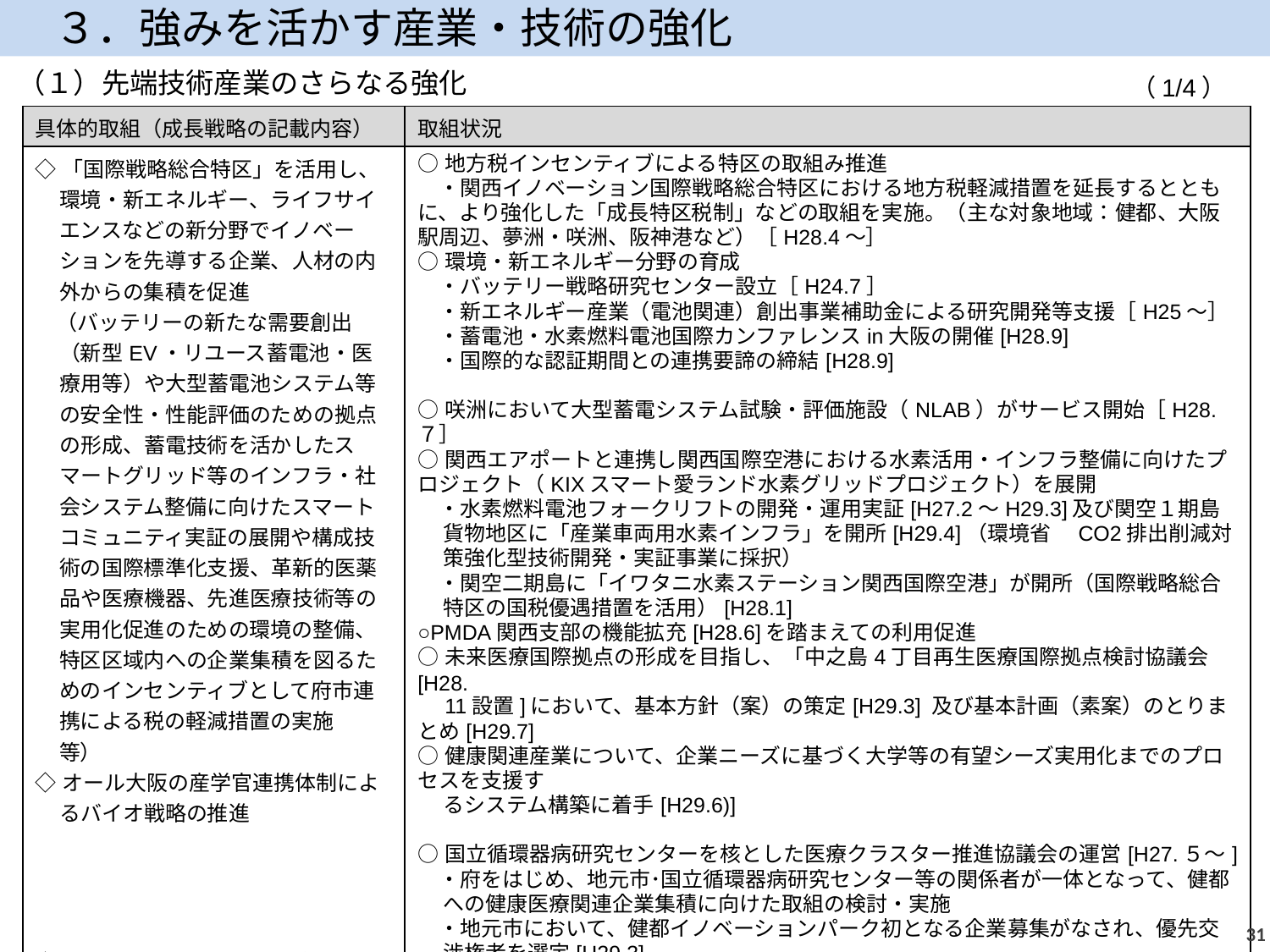

３．強みを活かす産業・技術の強化
（１）先端技術産業のさらなる強化
（1/4）
| 具体的取組（成長戦略の記載内容） | 取組状況 |
| --- | --- |
| ◇「国際戦略総合特区」を活用し、環境・新エネルギー、ライフサイエンスなどの新分野でイノベーションを先導する企業、人材の内外からの集積を促進 　（バッテリーの新たな需要創出（新型EV・リユース蓄電池・医療用等）や大型蓄電池システム等の安全性・性能評価のための拠点の形成、蓄電技術を活かしたスマートグリッド等のインフラ・社会システム整備に向けたスマートコミュニティ実証の展開や構成技術の国際標準化支援、革新的医薬品や医療機器、先進医療技術等の実用化促進のための環境の整備、特区区域内への企業集積を図るためのインセンティブとして府市連携による税の軽減措置の実施　等） ◇オール大阪の産学官連携体制によるバイオ戦略の推進 ◇移転後の国立循環器病研究センターを核とした医療クラスターの形成促進 | ○地方税インセンティブによる特区の取組み推進 　・関西イノベーション国際戦略総合特区における地方税軽減措置を延長するとともに、より強化した「成長特区税制」などの取組を実施。（主な対象地域：健都、大阪駅周辺、夢洲・咲洲、阪神港など）［H28.4～］ ○環境・新エネルギー分野の育成 　・バッテリー戦略研究センター設立［H24.7］ 　・新エネルギー産業（電池関連）創出事業補助金による研究開発等支援［H25～］ 　・蓄電池・水素燃料電池国際カンファレンスin大阪の開催[H28.9] 　・国際的な認証期間との連携要諦の締結[H28.9] ○咲洲において大型蓄電システム試験・評価施設（NLAB）がサービス開始［H28.７］ ○関西エアポートと連携し関西国際空港における水素活用・インフラ整備に向けたプロジェクト（KIXスマート愛ランド水素グリッドプロジェクト）を展開 　・水素燃料電池フォークリフトの開発・運用実証[H27.2～H29.3]及び関空１期島貨物地区に「産業車両用水素インフラ」を開所[H29.4]（環境省　CO2排出削減対策強化型技術開発・実証事業に採択） 　・関空二期島に「イワタニ水素ステーション関西国際空港」が開所（国際戦略総合特区の国税優遇措置を活用）[H28.1] ○PMDA関西支部の機能拡充[H28.6]を踏まえての利用促進 ○未来医療国際拠点の形成を目指し、「中之島4丁目再生医療国際拠点検討協議会 [H28. 　11設置]において、基本方針（案）の策定[H29.3] 及び基本計画（素案）のとりまとめ[H29.7] ○健康関連産業について、企業ニーズに基づく大学等の有望シーズ実用化までのプロセスを支援す 　 るシステム構築に着手[H29.6)] 　 ○国立循環器病研究センターを核とした医療クラスター推進協議会の運営[H27.５～] 　・府をはじめ、地元市･国立循環器病研究センター等の関係者が一体となって、健都への健康医療関連企業集積に向けた取組の検討・実施 　・地元市において、健都イノベーションパーク初となる企業募集がなされ、優先交渉権者を選定[H29.3] （次ページに続く） |
31